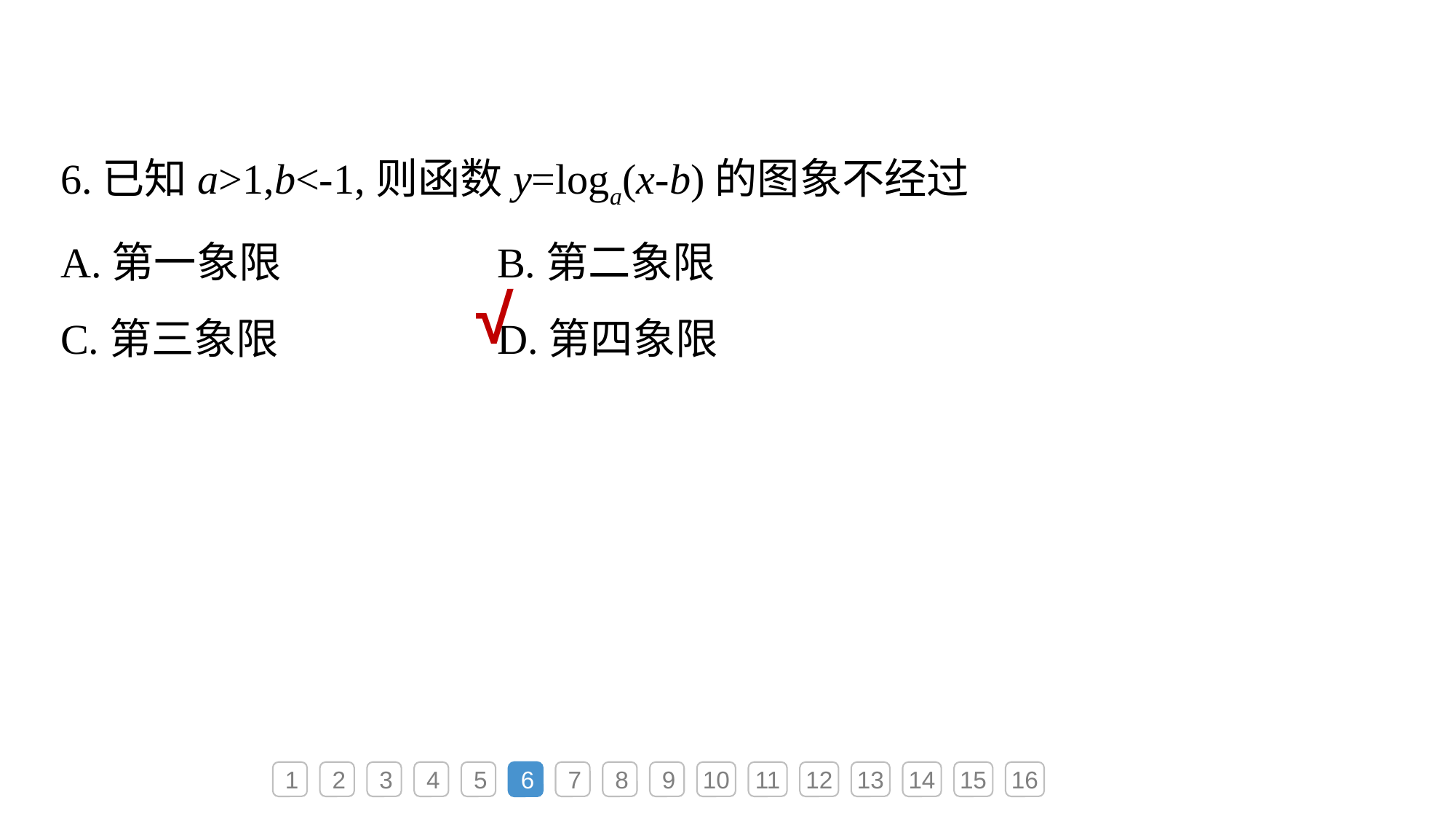

6.已知a>1,b<-1,则函数y=loga(x-b)的图象不经过
A.第一象限			B.第二象限
C.第三象限			D.第四象限
√
1
2
3
4
5
6
7
8
9
10
11
12
13
14
15
16